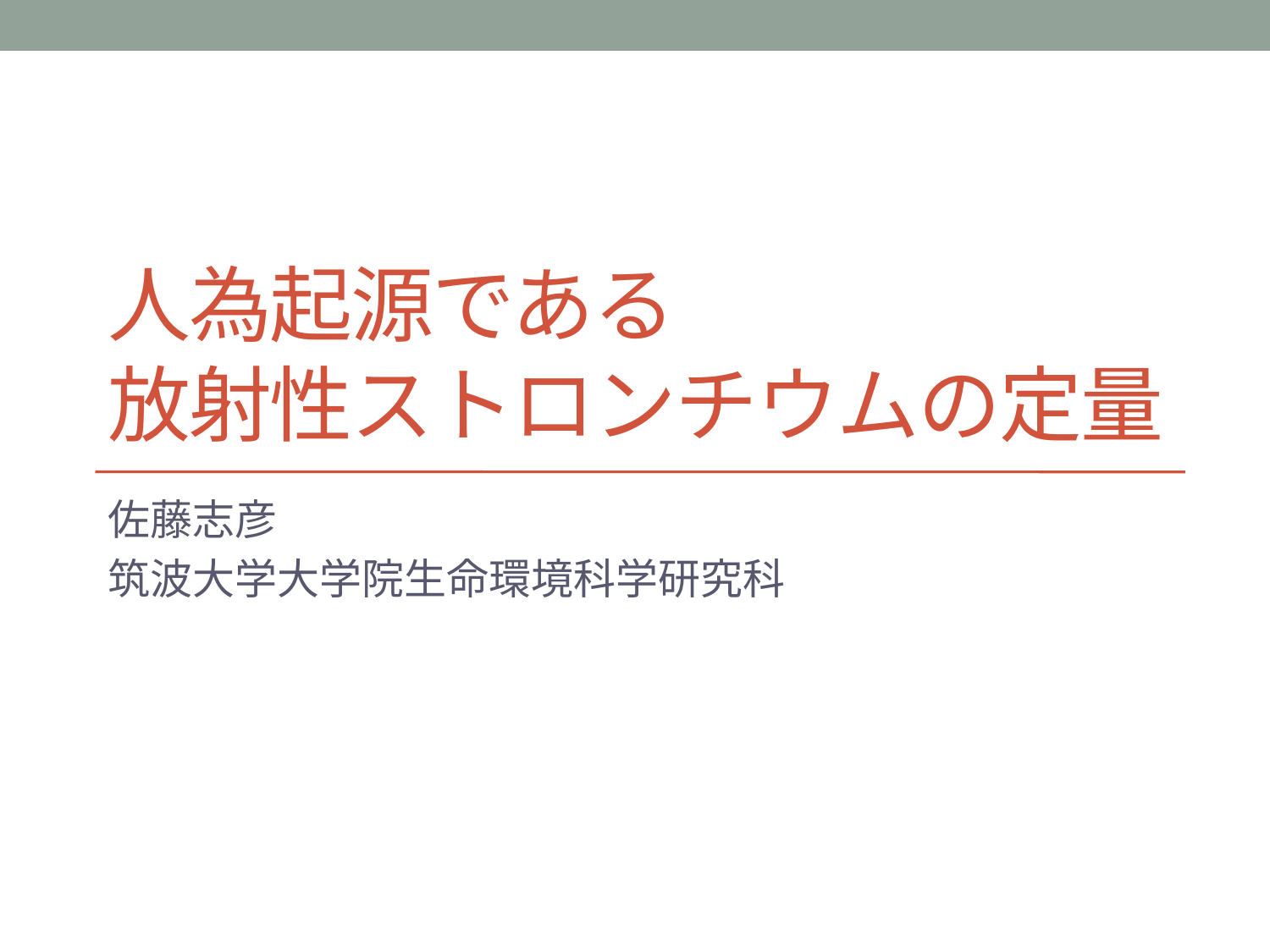

# 人為起源である 放射性ストロンチウムの定量
佐藤志彦
筑波大学大学院生命環境科学研究科